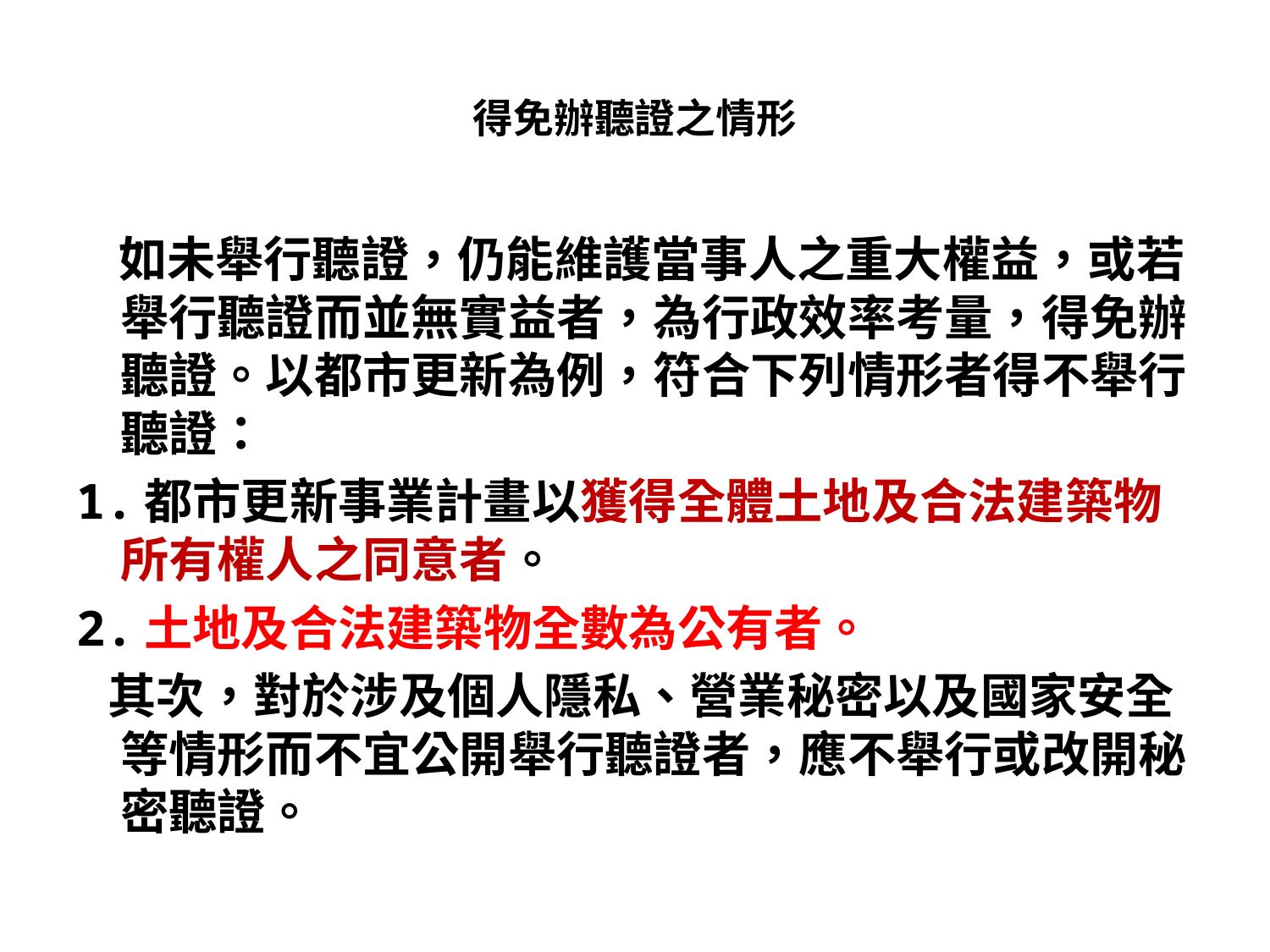

# 得免辦聽證之情形
   如未舉行聽證，仍能維護當事人之重大權益，或若舉行聽證而並無實益者，為行政效率考量，得免辦聽證。以都市更新為例，符合下列情形者得不舉行聽證：
1.都市更新事業計畫以獲得全體土地及合法建築物所有權人之同意者。
2.土地及合法建築物全數為公有者。
  其次，對於涉及個人隱私、營業秘密以及國家安全等情形而不宜公開舉行聽證者，應不舉行或改開秘密聽證。